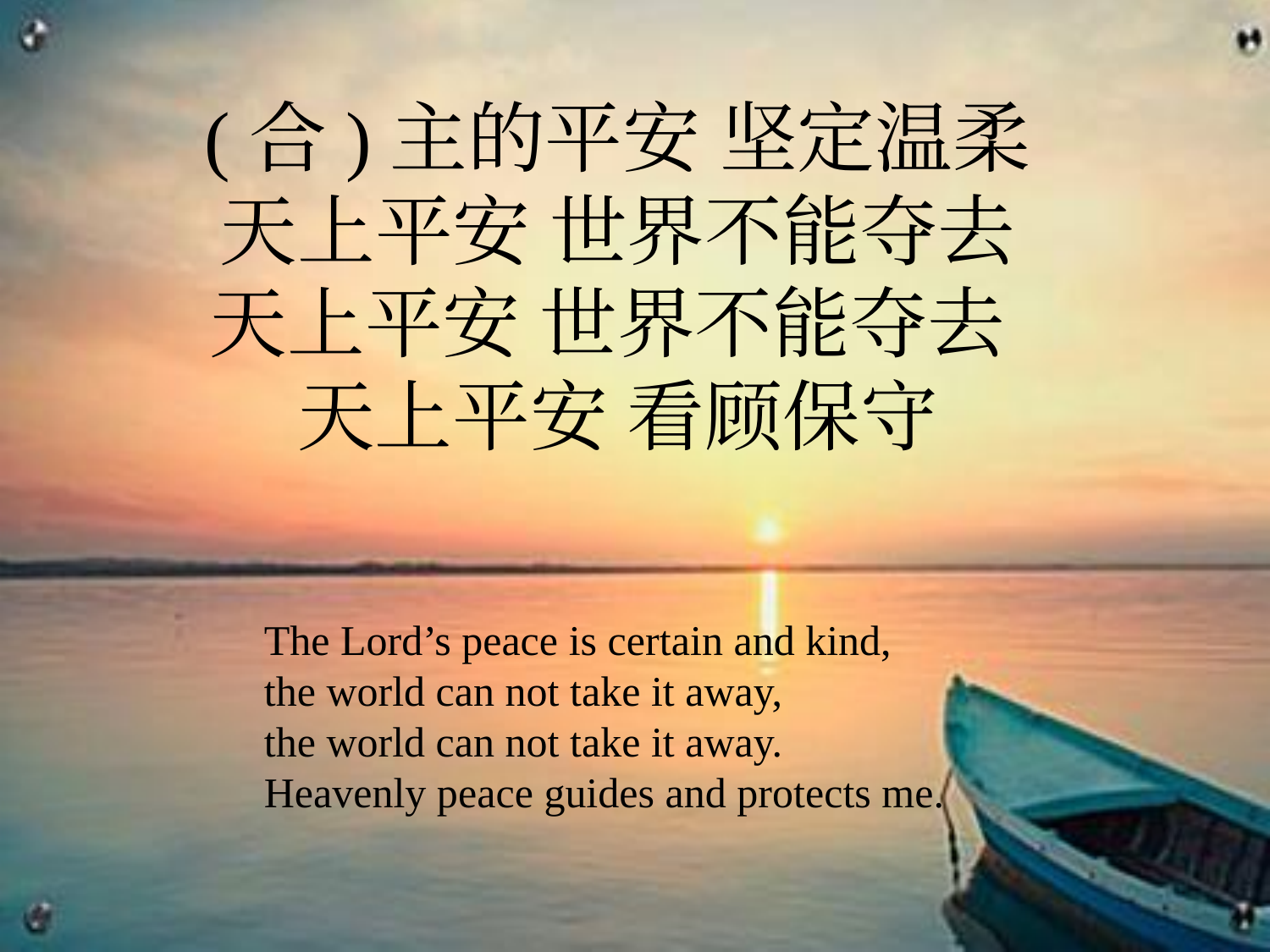

(合)主的平安 坚定温柔
天上平安 世界不能夺去
天上平安 世界不能夺去
天上平安 看顾保守
The Lord’s peace is certain and kind,
the world can not take it away,
the world can not take it away.
Heavenly peace guides and protects me.